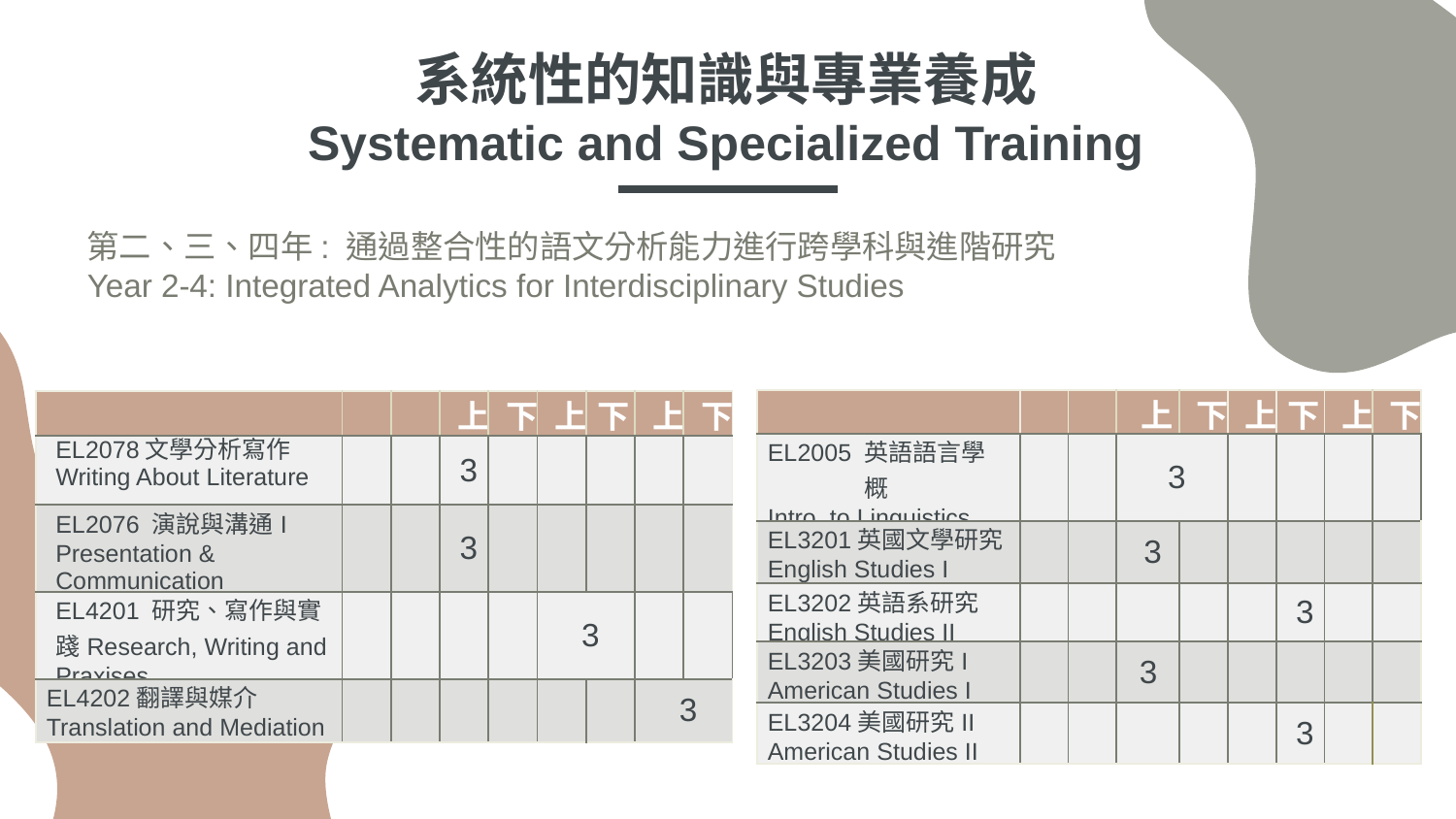

# 系統性的知識與專業養成 Systematic and Specialized Training

第二、三、四年: 通過整合性的語文分析能力進行跨學科與進階研究
Year 2-4: Integrated Analytics for Interdisciplinary Studies
|  |  |  | 上 | 下 | 上 | 下 | 上 | 下 |
| --- | --- | --- | --- | --- | --- | --- | --- | --- |
| EL2005 英語語言學概 Intro. to Linguistics |  |  | 3 |  |  |  |  |  |
| EL3201英國文學研究 English Studies I |  |  | 3 |  |  |  |  |  |
| EL3202英語系研究 English Studies II |  |  |  |  |  | 3 |  |  |
| EL3203美國研究I American Studies I |  |  | 3 |  |  |  |  |  |
| EL3204美國研究II American Studies II |  |  |  |  |  | 3 |  |  |
|  |  |  | 上 | 下 | 上 | 下 | 上 | 下 |
| --- | --- | --- | --- | --- | --- | --- | --- | --- |
| EL2078文學分析寫作 Writing About Literature |  |  | 3 |  |  |  |  |  |
| EL2076 演說與溝通I Presentation & Communication |  |  | 3 |  |  |  |  |  |
| EL4201 研究、寫作與實踐Research, Writing and Praxises |  |  |  |  | 3 |  |  |  |
| EL4202翻譯與媒介 Translation and Mediation |  |  |  |  |  |  | 3 |  |